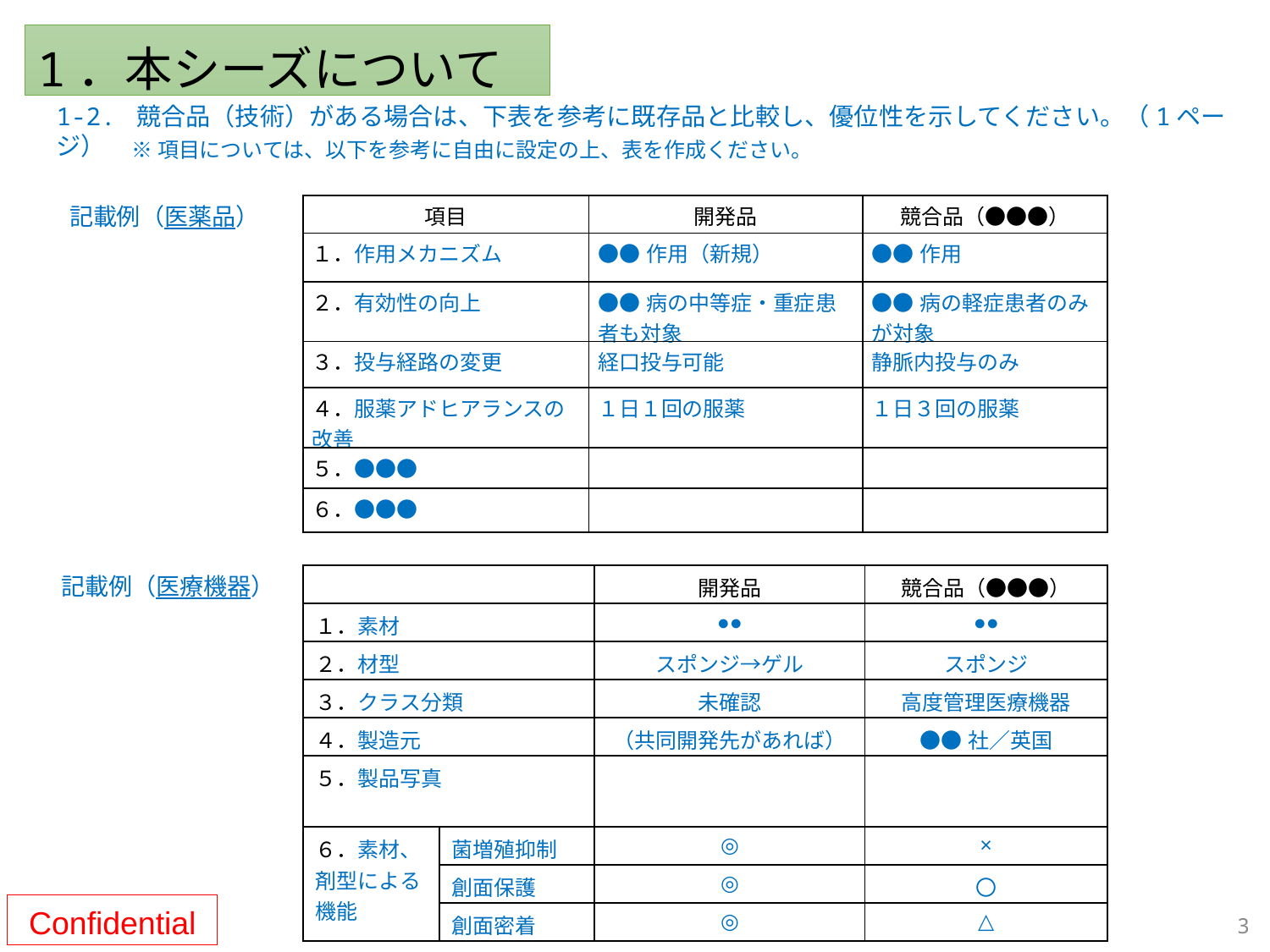

1．本シーズについて
1-2. 競合品（技術）がある場合は、下表を参考に既存品と比較し、優位性を示してください。（1ページ）
※項目については、以下を参考に自由に設定の上、表を作成ください。
 記載例（医薬品）
| 項目 | 開発品 | 競合品（●●●） |
| --- | --- | --- |
| １．作用メカニズム | ●●作用（新規） | ●●作用 |
| ２．有効性の向上 | ●●病の中等症・重症患者も対象 | ●●病の軽症患者のみが対象 |
| ３．投与経路の変更 | 経口投与可能 | 静脈内投与のみ |
| ４．服薬アドヒアランスの改善 | １日１回の服薬 | １日３回の服薬 |
| ５．●●● |  |  |
| ６．●●● |  |  |
記載例（医療機器）
|  |  | 開発品 | 競合品（●●●） |
| --- | --- | --- | --- |
| １．素材 |  | ●● | ●● |
| ２．材型 |  | スポンジ→ゲル | スポンジ |
| ３．クラス分類 |  | 未確認 | 高度管理医療機器 |
| ４．製造元 |  | （共同開発先があれば） | ●●社／英国 |
| ５．製品写真 |  |  |  |
| ６．素材、剤型による機能 | 菌増殖抑制 | ◎ | × |
|  | 創面保護 | ◎ | 〇 |
|  | 創面密着 | ◎ | △ |
3